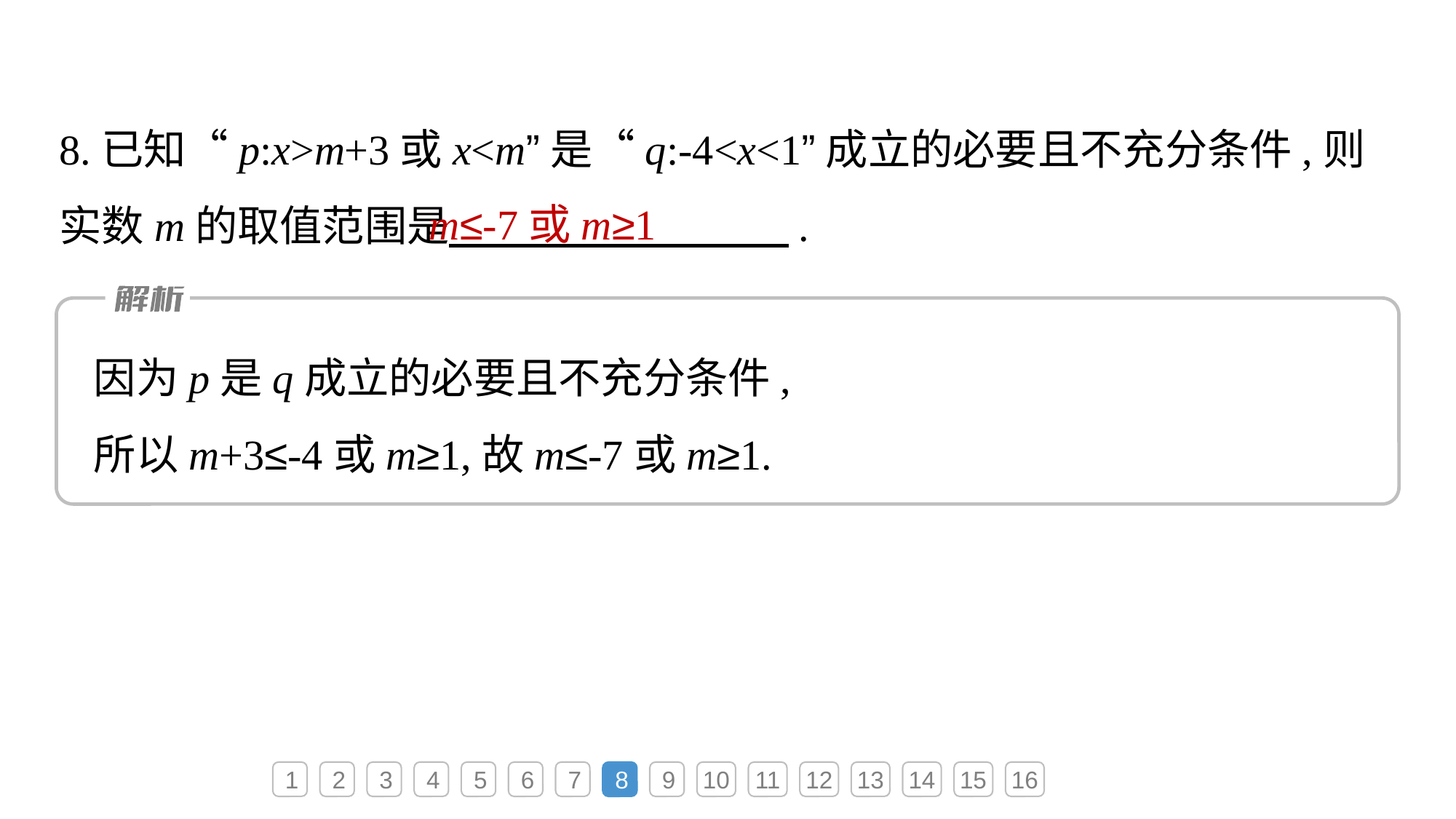

8.已知“p:x>m+3或x<m”是“q:-4<x<1”成立的必要且不充分条件,则实数m的取值范围是　　　　　　　　.
m≤-7或m≥1

因为p是q成立的必要且不充分条件,
所以m+3≤-4或m≥1,故m≤-7或m≥1.
1
2
3
4
5
6
7
8
9
10
11
12
13
14
15
16